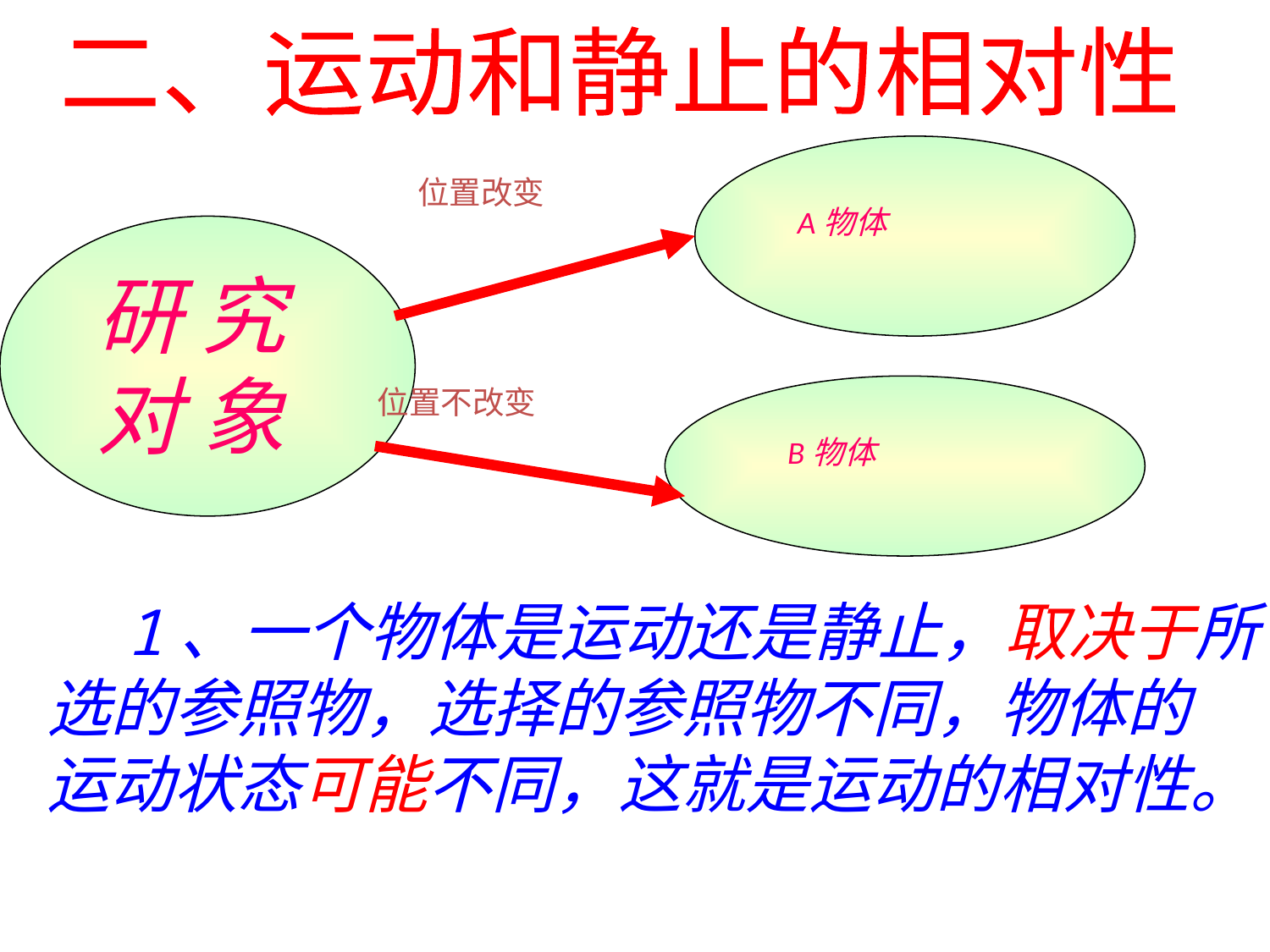

二、运动和静止的相对性

A物体
位置改变

研 究
对 象

位置不改变

B物体

　1、一个物体是运动还是静止，取决于所
选的参照物，选择的参照物不同，物体的
运动状态可能不同，这就是运动的相对性。